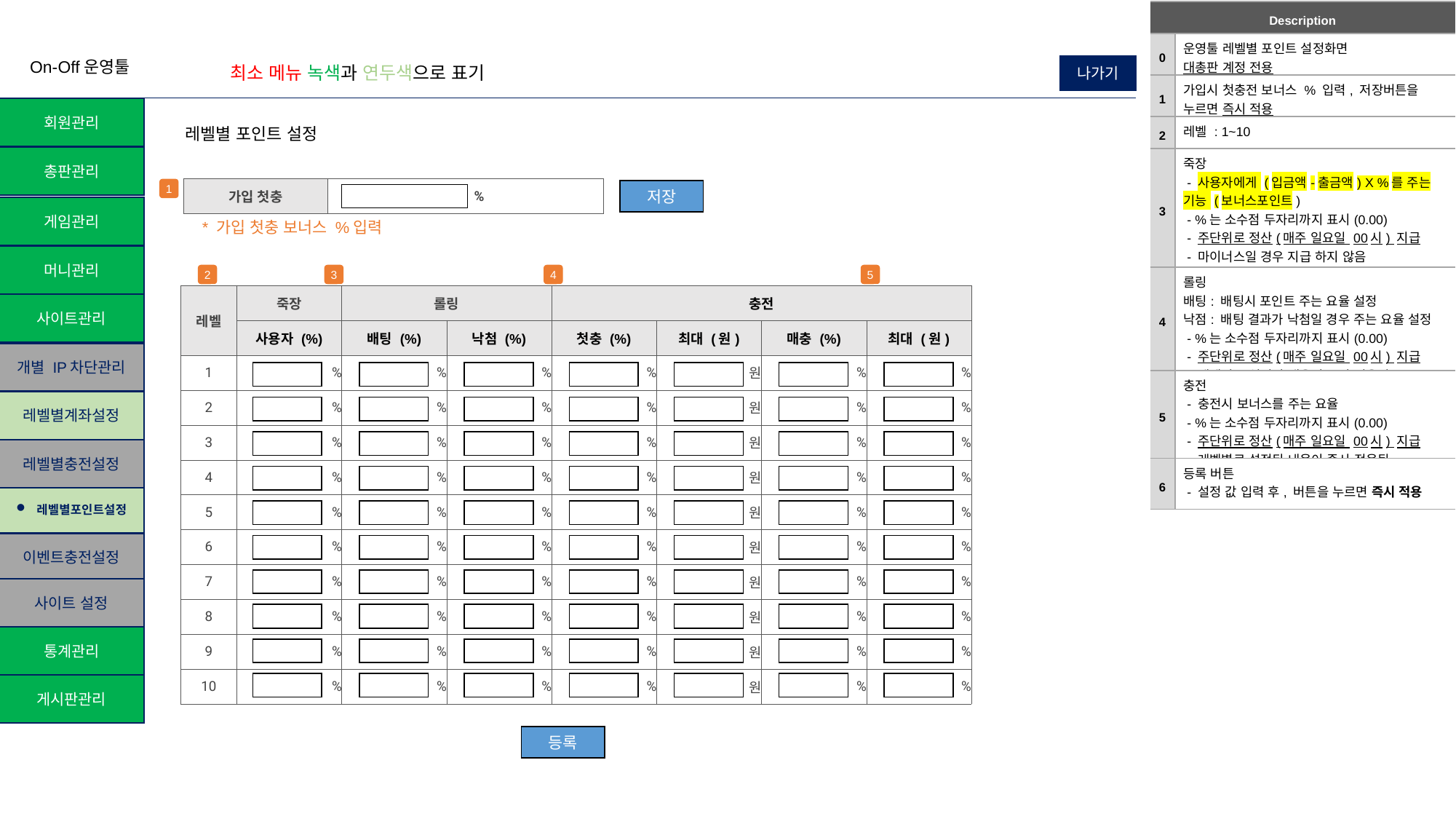

| Description |  |
| --- | --- |
| 0 | 운영툴 레벨별 포인트 설정화면 대총판 계정 전용 |
| 1 | 가입시 첫충전 보너스 % 입력, 저장버튼을 누르면 즉시 적용 |
| 2 | 레벨 : 1~10 |
| 3 | 죽장 - 사용자에게 (입금액-출금액) X %를 주는 기능 (보너스포인트) - %는 소수점 두자리까지 표시(0.00) - 주단위로 정산(매주 일요일 00시) 지급 - 마이너스일 경우 지급 하지 않음 - 레벨별로 설정된 내용이 즉시 적용됨 |
| 4 | 롤링 배팅: 배팅시 포인트 주는 요율 설정 낙점: 배팅 결과가 낙첨일 경우 주는 요율 설정 - %는 소수점 두자리까지 표시(0.00) - 주단위로 정산(매주 일요일 00시) 지급 - 레벨별로 설정된 내용이 즉시 적용됨 |
| 5 | 충전 - 충전시 보너스를 주는 요율 - %는 소수점 두자리까지 표시(0.00) - 주단위로 정산(매주 일요일 00시) 지급 - 레벨별로 설정된 내용이 즉시 적용됨 |
| 6 | 등록 버튼 - 설정 값 입력 후, 버튼을 누르면 즉시 적용 |
On-Off운영툴
나가기
최소 메뉴 녹색과 연두색으로 표기
회원관리
레벨별 포인트 설정
총판관리
1
| 가입 첫충 | % |
| --- | --- |
저장

게임관리
* 가입 첫충 보너스 %입력
머니관리
2
3
4
5
| 레벨 | 죽장 | 롤링 |  | 충전 |  |  |  |
| --- | --- | --- | --- | --- | --- | --- | --- |
|  | 사용자 (%) | 배팅 (%) | 낙첨 (%) | 첫충 (%) | 최대 (원) | 매충 (%) | 최대 (원) |
| 1 | % | % | % | % | 원 | % | % |
| 2 | % | % | % | % | 원 | % | % |
| 3 | % | % | % | % | 원 | % | % |
| 4 | % | % | % | % | 원 | % | % |
| 5 | % | % | % | % | 원 | % | % |
| 6 | % | % | % | % | 원 | % | % |
| 7 | % | % | % | % | 원 | % | % |
| 8 | % | % | % | % | 원 | % | % |
| 9 | % | % | % | % | 원 | % | % |
| 10 | % | % | % | % | 원 | % | % |
사이트관리
개별 IP차단관리

레벨별계좌설정

레벨별충전설정

레벨별포인트설정

이벤트충전설정

사이트 설정

통계관리

게시판관리
등록